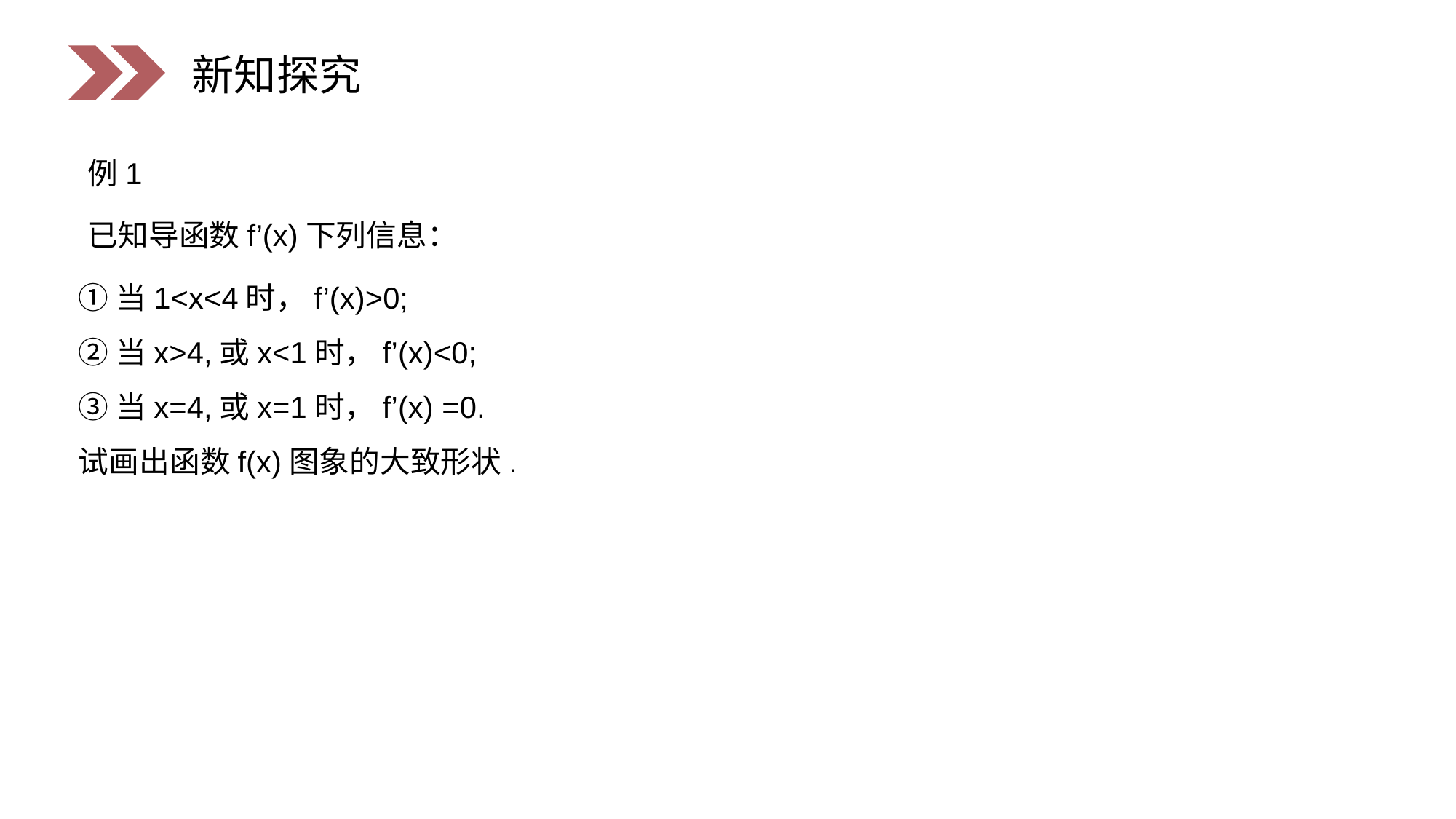

新知探究
例1
已知导函数f’(x)下列信息：

①当1<x<4时，f’(x)>0;
②当x>4,或x<1时，f’(x)<0;
③当x=4,或x=1时，f’(x) =0.
试画出函数f(x)图象的大致形状.